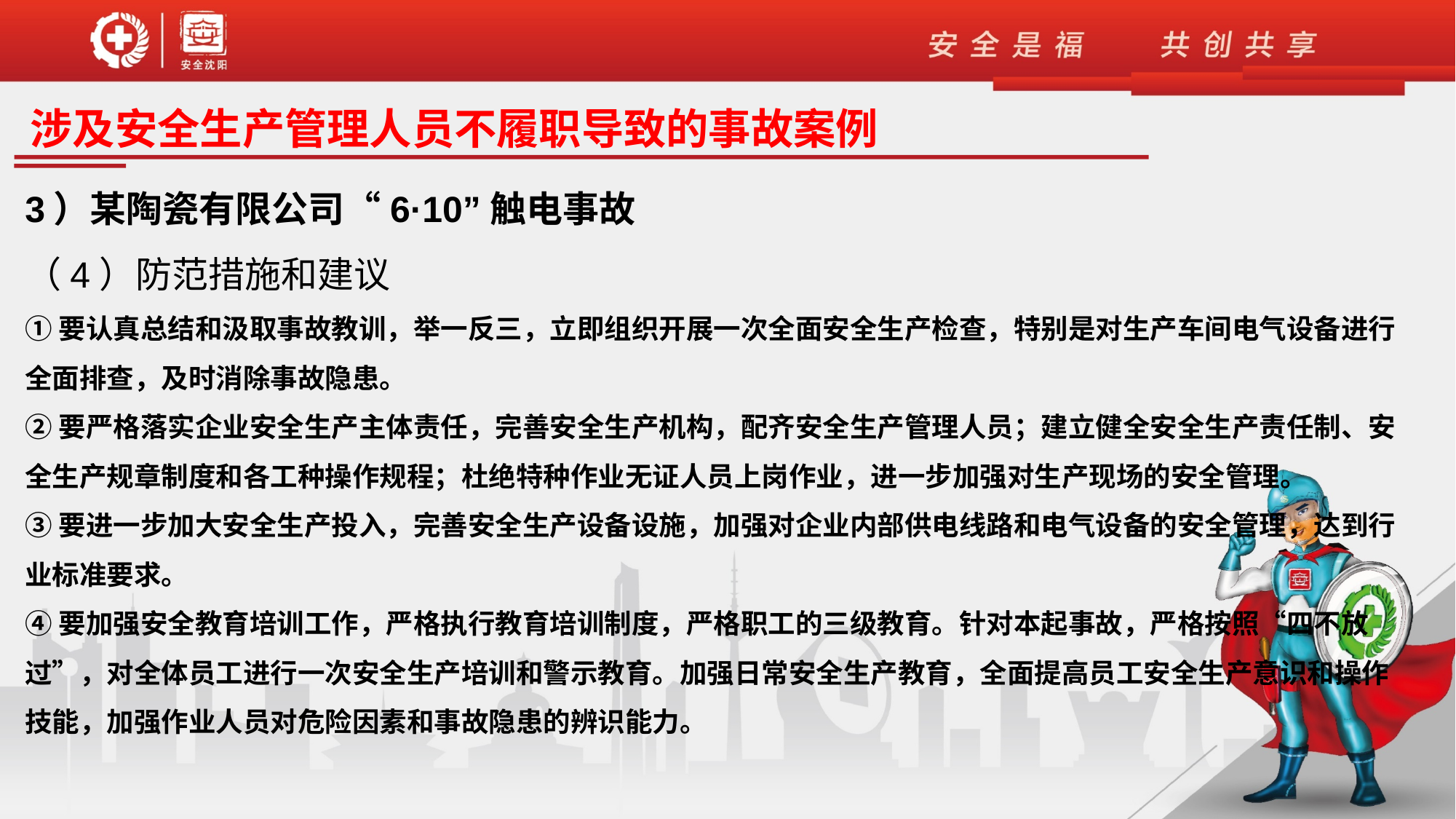

涉及安全生产管理人员不履职导致的事故案例

3）某陶瓷有限公司“6·10”触电事故
（4）防范措施和建议
①要认真总结和汲取事故教训，举一反三，立即组织开展一次全面安全生产检查，特别是对生产车间电气设备进行全面排查，及时消除事故隐患。
②要严格落实企业安全生产主体责任，完善安全生产机构，配齐安全生产管理人员；建立健全安全生产责任制、安全生产规章制度和各工种操作规程；杜绝特种作业无证人员上岗作业，进一步加强对生产现场的安全管理。
③要进一步加大安全生产投入，完善安全生产设备设施，加强对企业内部供电线路和电气设备的安全管理，达到行业标准要求。
④要加强安全教育培训工作，严格执行教育培训制度，严格职工的三级教育。针对本起事故，严格按照“四不放过”，对全体员工进行一次安全生产培训和警示教育。加强日常安全生产教育，全面提高员工安全生产意识和操作技能，加强作业人员对危险因素和事故隐患的辨识能力。